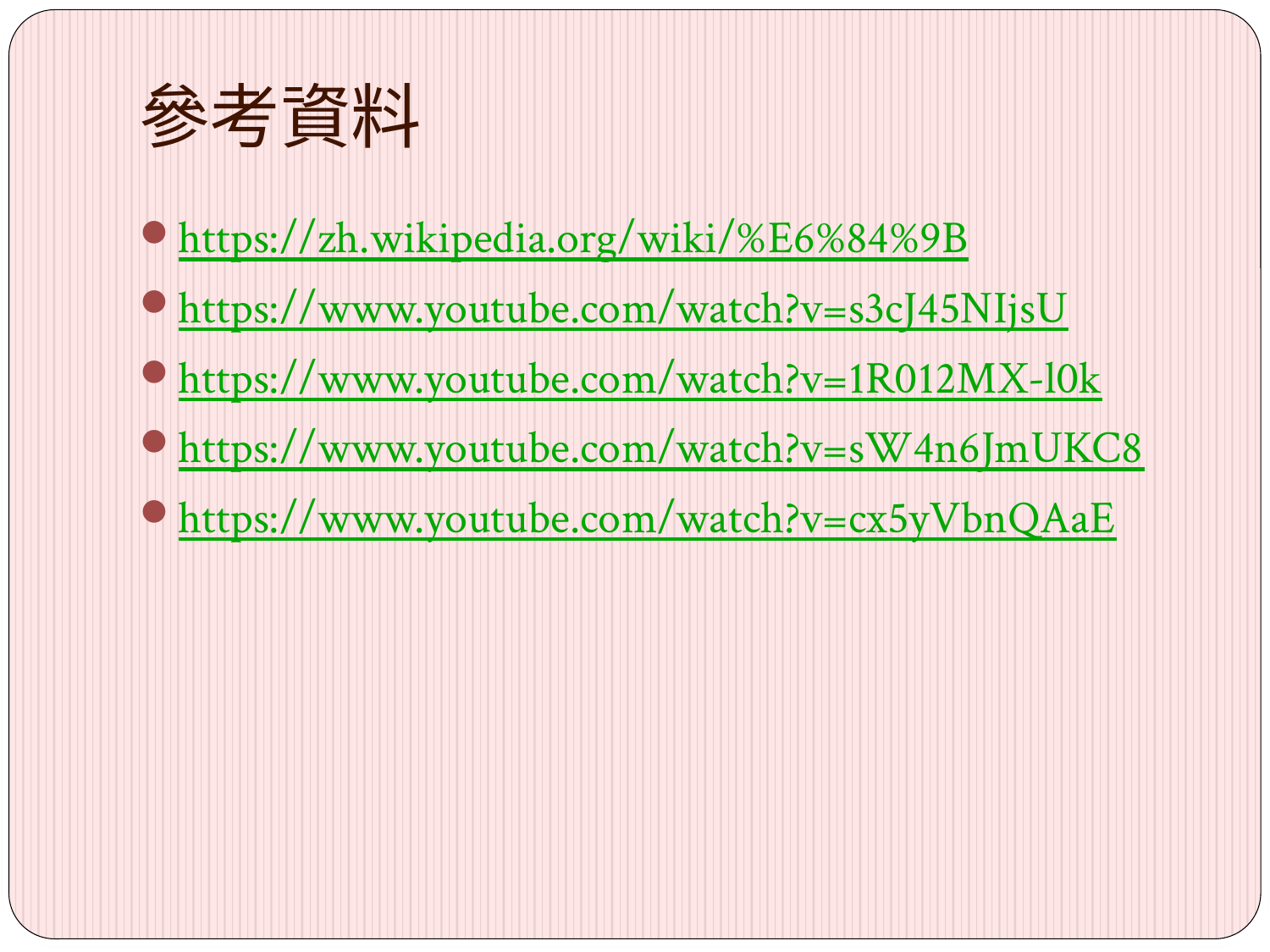

# 參考資料
https://zh.wikipedia.org/wiki/%E6%84%9B
https://www.youtube.com/watch?v=s3cJ45NIjsU
https://www.youtube.com/watch?v=1R012MX-l0k
https://www.youtube.com/watch?v=sW4n6JmUKC8
https://www.youtube.com/watch?v=cx5yVbnQAaE